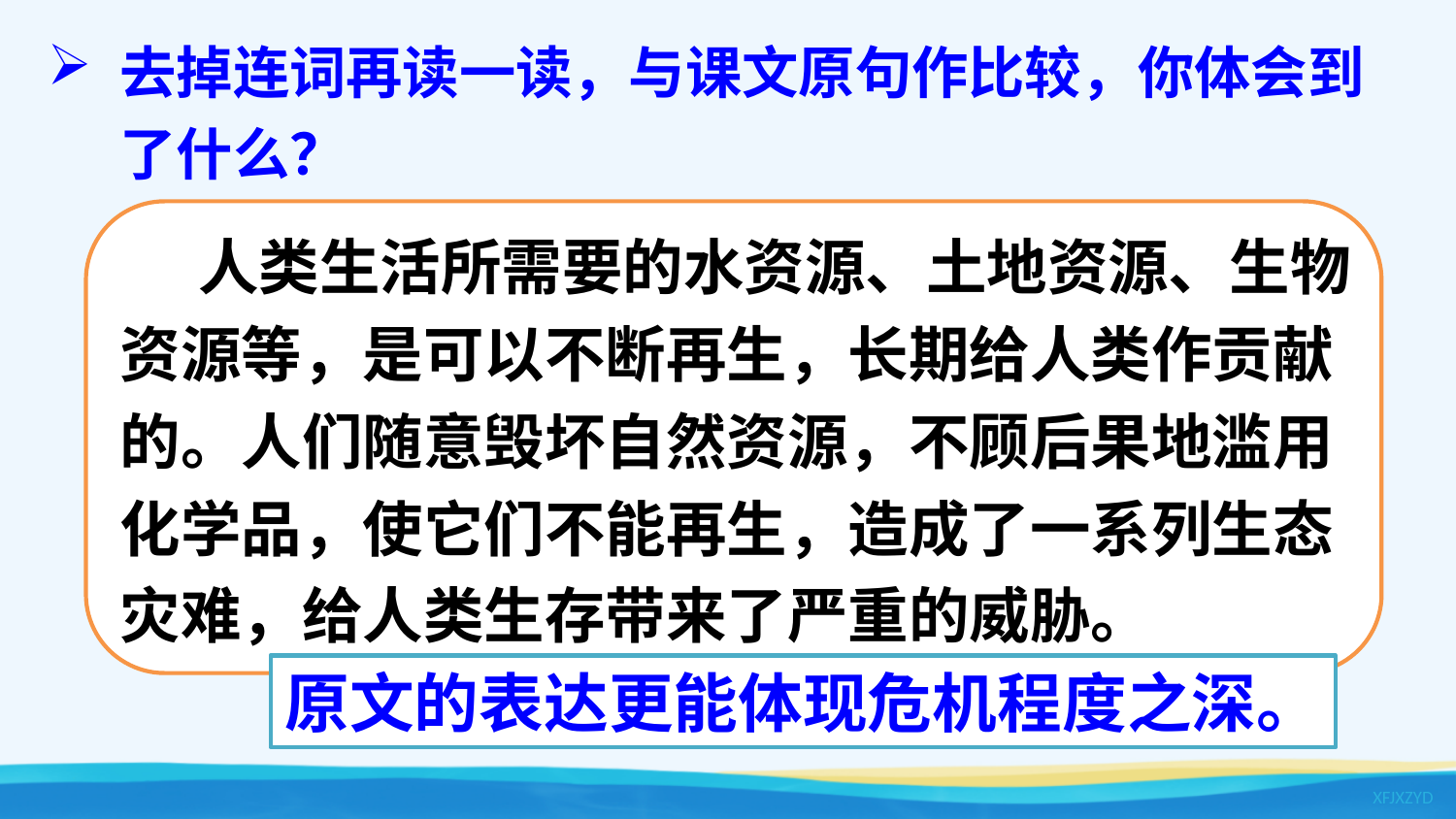

去掉连词再读一读，与课文原句作比较，你体会到了什么？

     人类生活所需要的水资源、土地资源、生物资源等，是可以不断再生，长期给人类作贡献的。人们随意毁坏自然资源，不顾后果地滥用化学品，使它们不能再生，造成了一系列生态灾难，给人类生存带来了严重的威胁。
原文的表达更能体现危机程度之深。